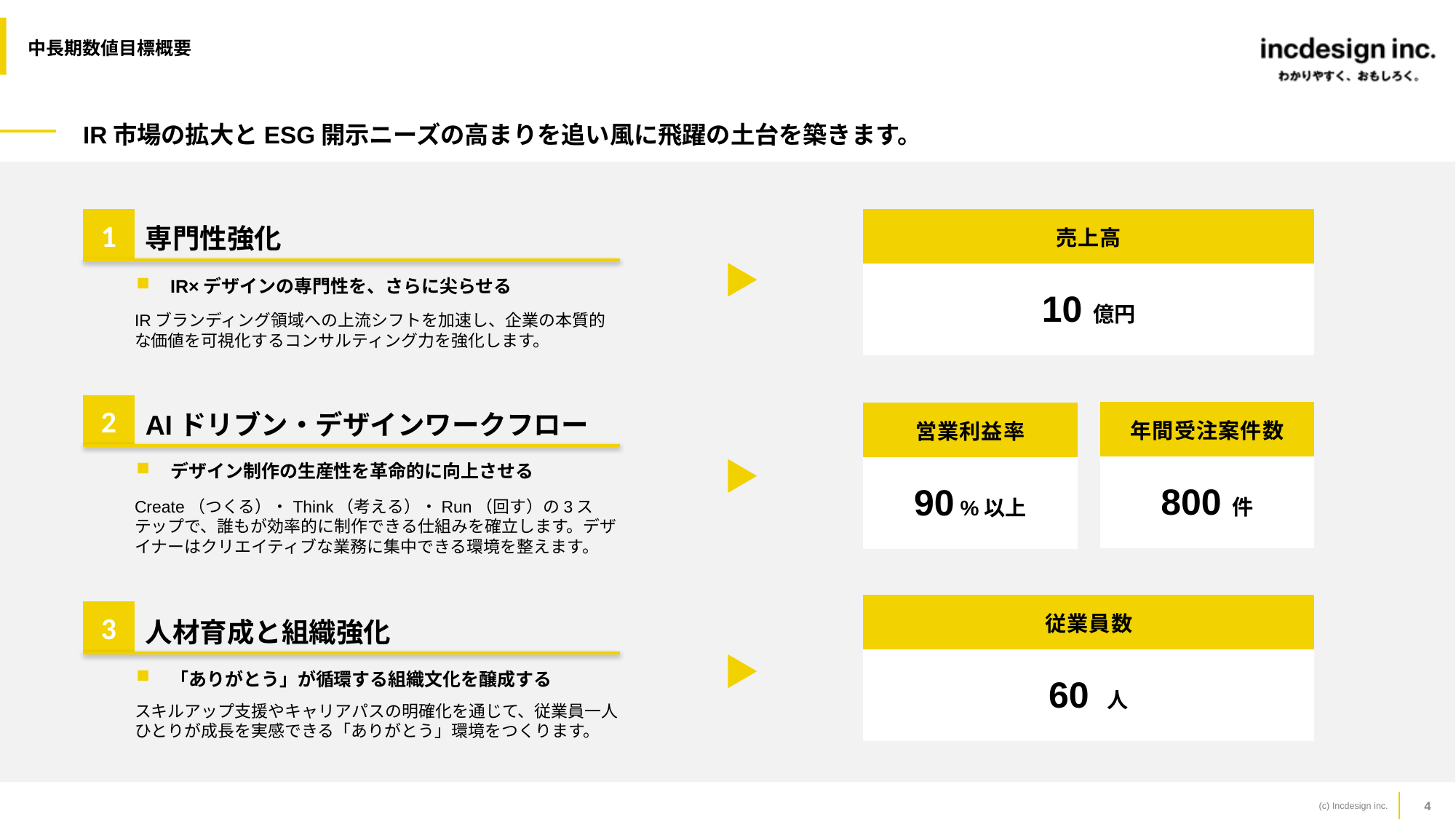

中長期数値目標概要
# IR市場の拡大とESG開示ニーズの高まりを追い風に飛躍の土台を築きます。
1
専門性強化
IR×デザインの専門性を、さらに尖らせる
IRブランディング領域への上流シフトを加速し、企業の本質的な価値を可視化するコンサルティング力を強化します。
| 売上高 |
| --- |
| 10 億円 |

2
AIドリブン・デザインワークフロー
デザイン制作の生産性を革命的に向上させる
Create（つくる）・Think（考える）・Run（回す）の3ステップで、誰もが効率的に制作できる仕組みを確立します。デザイナーはクリエイティブな業務に集中できる環境を整えます。
| 年間受注案件数 |
| --- |
| 800 件 |
| 営業利益率 |
| --- |
| 90 %以上 |

| 従業員数 |
| --- |
| 60 人 |
3
人材育成と組織強化
「ありがとう」が循環する組織文化を醸成する
スキルアップ支援やキャリアパスの明確化を通じて、従業員一人ひとりが成長を実感できる「ありがとう」環境をつくります。